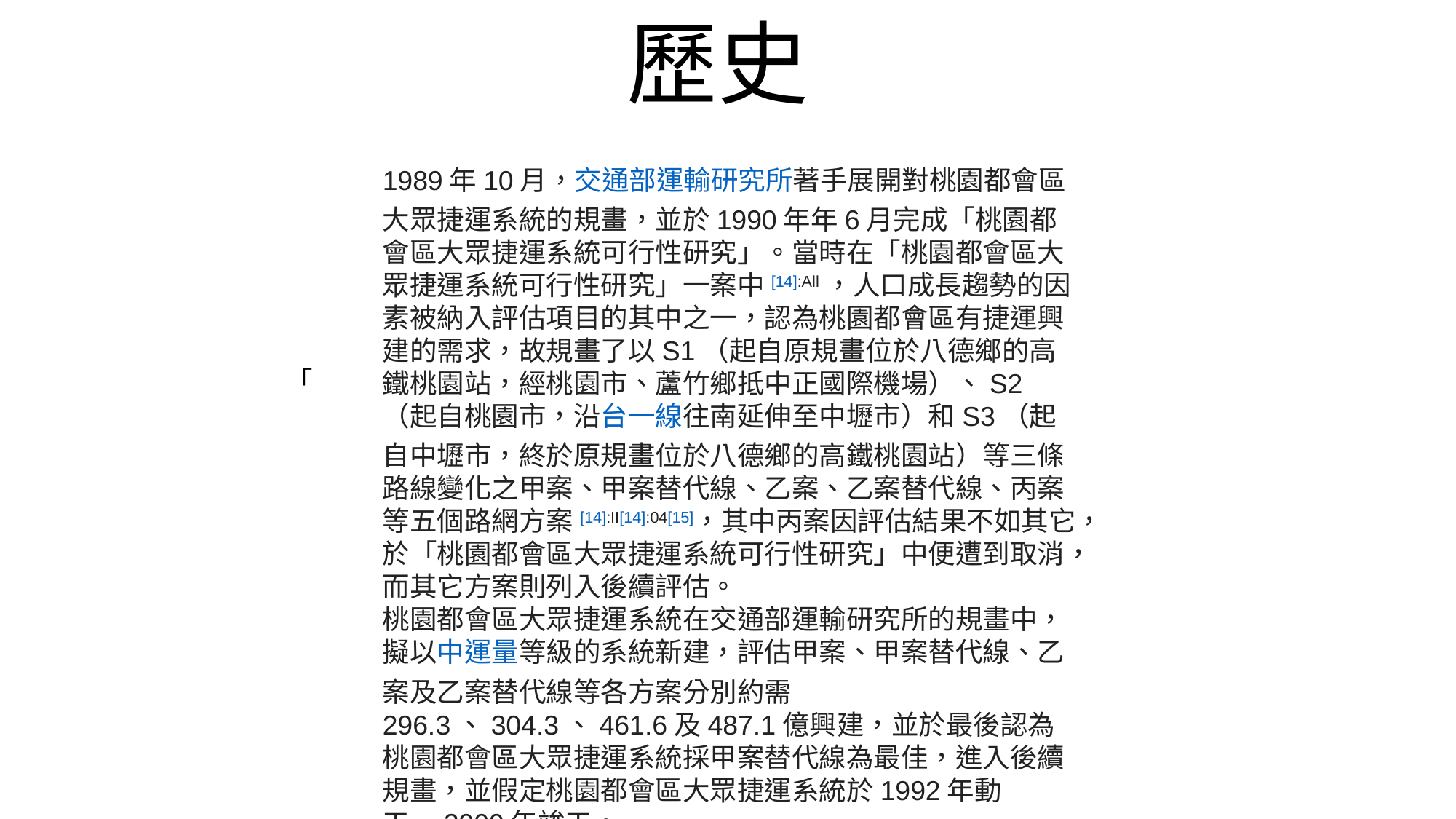

歷史
1989年10月，交通部運輸研究所著手展開對桃園都會區大眾捷運系統的規畫，並於1990年年6月完成「桃園都會區大眾捷運系統可行性研究」。當時在「桃園都會區大眾捷運系統可行性研究」一案中[14]:All，人口成長趨勢的因素被納入評估項目的其中之一，認為桃園都會區有捷運興建的需求，故規畫了以S1（起自原規畫位於八德鄉的高鐵桃園站，經桃園市、蘆竹鄉抵中正國際機場）、S2（起自桃園市，沿台一線往南延伸至中壢市）和S3（起自中壢市，終於原規畫位於八德鄉的高鐵桃園站）等三條路線變化之甲案、甲案替代線、乙案、乙案替代線、丙案等五個路網方案[14]:II[14]:04[15]，其中丙案因評估結果不如其它，於「桃園都會區大眾捷運系統可行性研究」中便遭到取消，而其它方案則列入後續評估。
桃園都會區大眾捷運系統在交通部運輸研究所的規畫中，擬以中運量等級的系統新建，評估甲案、甲案替代線、乙案及乙案替代線等各方案分別約需296.3、304.3、461.6及487.1億興建，並於最後認為桃園都會區大眾捷運系統採甲案替代線為最佳，進入後續規畫，並假定桃園都會區大眾捷運系統於1992年動工、2000年竣工。
「